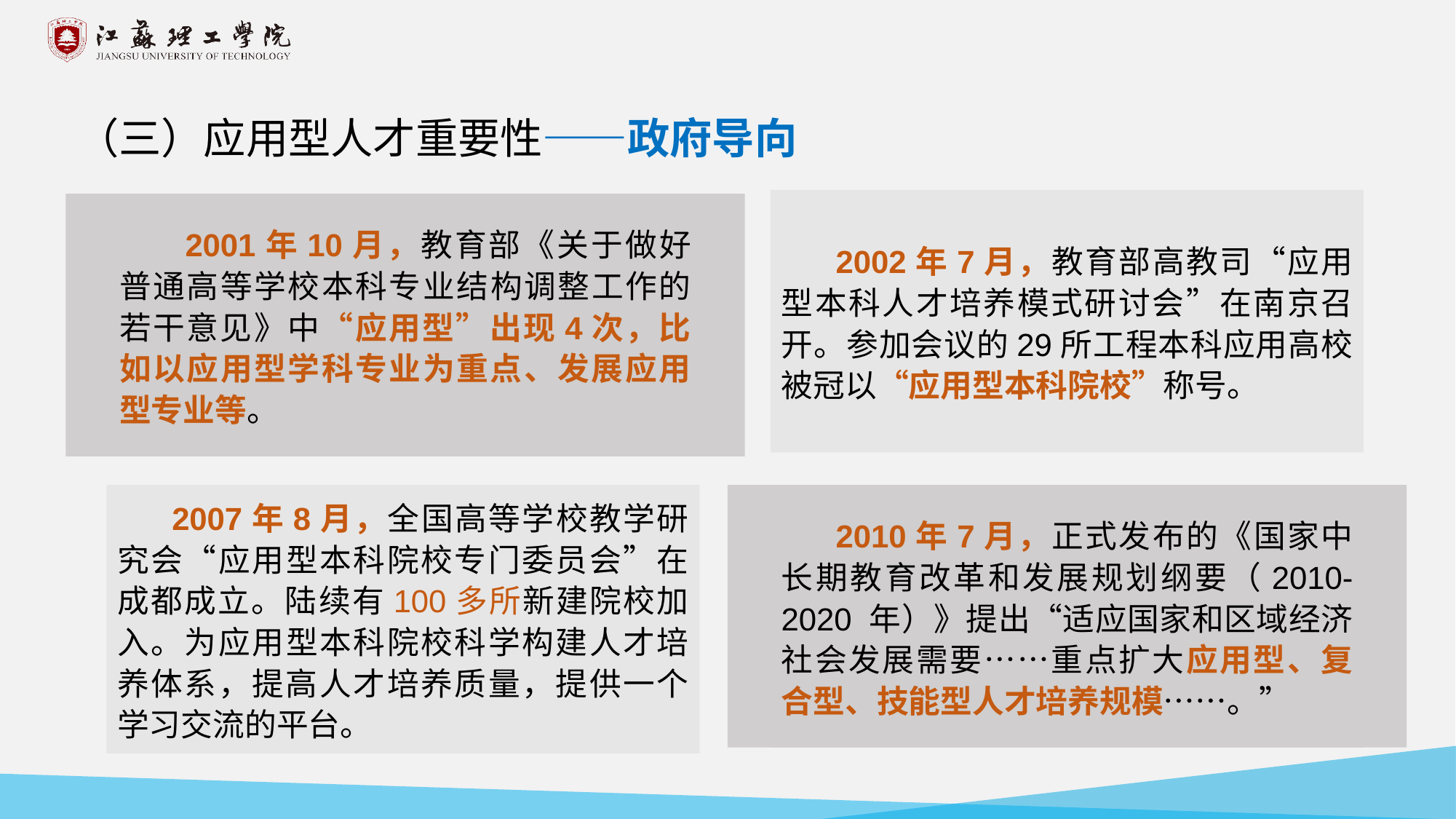

（三）应用型人才重要性——政府导向
2002年7月，教育部高教司“应用型本科人才培养模式研讨会”在南京召开。参加会议的29所工程本科应用高校被冠以“应用型本科院校”称号。

 2001年10月，教育部《关于做好普通高等学校本科专业结构调整工作的若干意见》中“应用型”出现4次，比如以应用型学科专业为重点、发展应用型专业等。
2007年8月，全国高等学校教学研究会“应用型本科院校专门委员会”在成都成立。陆续有100多所新建院校加入。为应用型本科院校科学构建人才培养体系，提高人才培养质量，提供一个学习交流的平台。

2010年7月，正式发布的《国家中长期教育改革和发展规划纲要（2010-2020 年）》提出“适应国家和区域经济社会发展需要……重点扩大应用型、复合型、技能型人才培养规模……。”